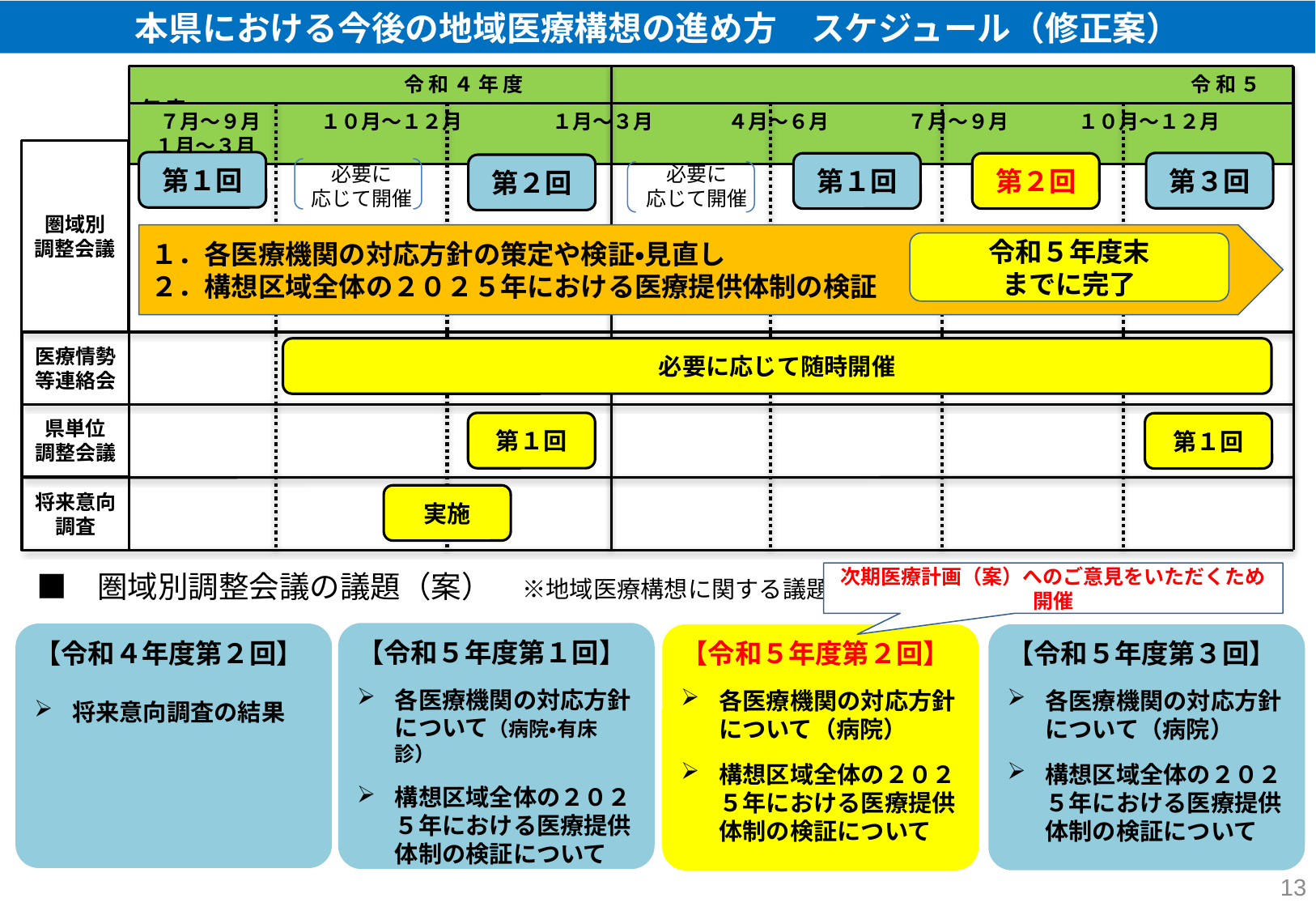

本県における今後の地域医療構想の進め方　スケジュール（修正案）
　　　　　　　　　　　　　令 和 ４ 年 度　　　　　　　　　　　　　　　　　　　　　　　　　　　　　　　　　令 和 ５ 年 度
   ７月～９月             １０月～１２月　　　　  １月～３月                ４月～６月                 ７月～９月               １０月～１２月                １月～３月
圏域別
調整会議
第１回
第３回
第１回
第２回
１．各医療機関の対応方針の策定や検証・見直し
２．構想区域全体の２０２５年における医療提供体制の検証
令和５年度末
までに完了
医療情勢等連絡会
必要に応じて随時開催
県単位
調整会議
第１回
第１回
将来意向調査
実施
第２回
必要に
応じて開催
必要に
応じて開催

　■　圏域別調整会議の議題（案）　※地域医療構想に関する議題のみ
次期医療計画（案）へのご意見をいただくため開催
【令和５年度第１回】

各医療機関の対応方針について（病院・有床診）

構想区域全体の２０２５年における医療提供体制の検証について
【令和４年度第２回】

将来意向調査の結果
【令和５年度第３回】

各医療機関の対応方針について（病院）

構想区域全体の２０２５年における医療提供体制の検証について
【令和５年度第２回】

各医療機関の対応方針について（病院）

構想区域全体の２０２５年における医療提供体制の検証について
13